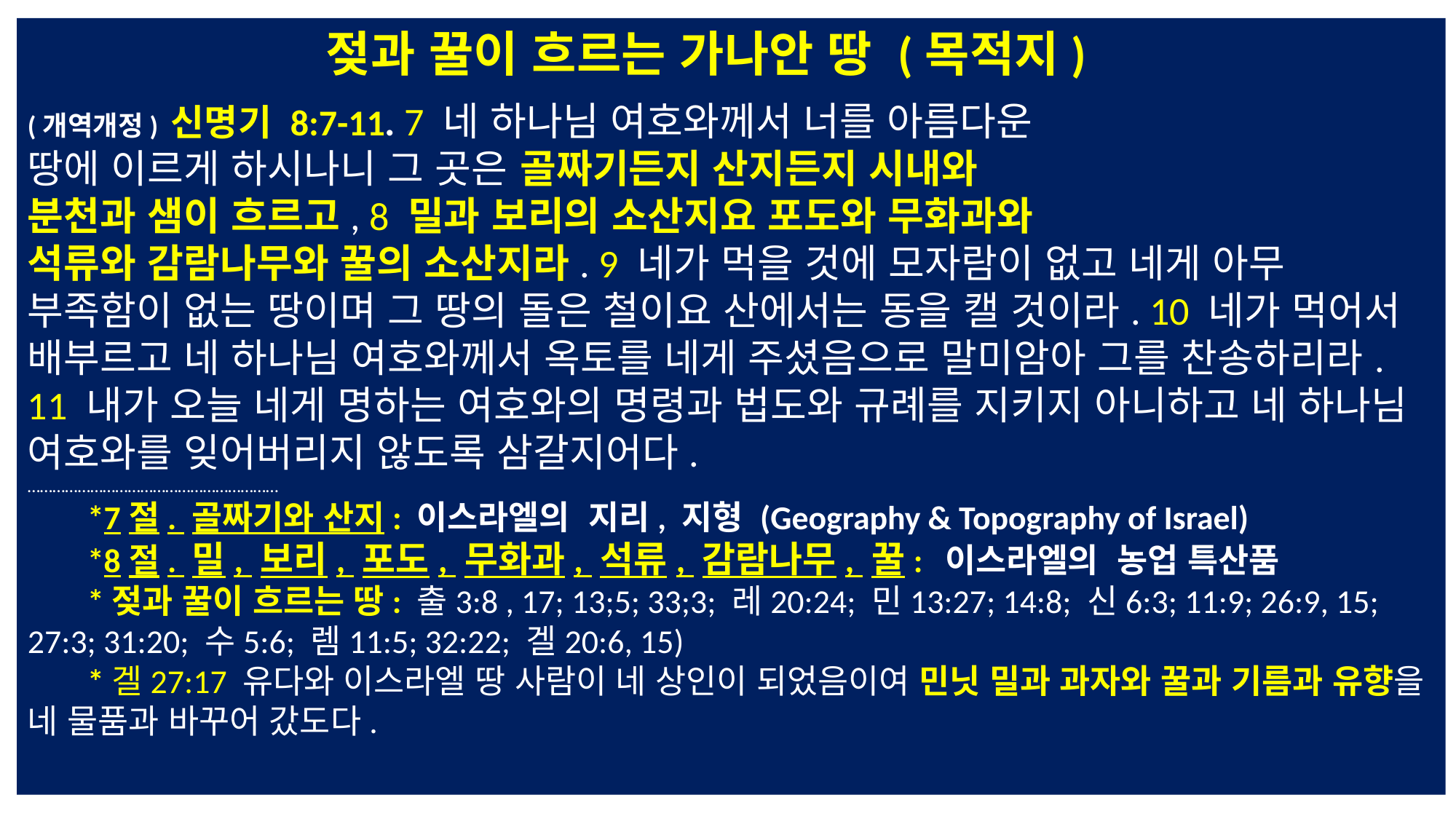

젖과 꿀이 흐르는 가나안 땅 (목적지)

(개역개정) 신명기 8:7-11. 7 네 하나님 여호와께서 너를 아름다운
땅에 이르게 하시나니 그 곳은 골짜기든지 산지든지 시내와
분천과 샘이 흐르고, 8 밀과 보리의 소산지요 포도와 무화과와
석류와 감람나무와 꿀의 소산지라. 9 네가 먹을 것에 모자람이 없고 네게 아무 부족함이 없는 땅이며 그 땅의 돌은 철이요 산에서는 동을 캘 것이라. 10 네가 먹어서 배부르고 네 하나님 여호와께서 옥토를 네게 주셨음으로 말미암아 그를 찬송하리라.  11 내가 오늘 네게 명하는 여호와의 명령과 법도와 규례를 지키지 아니하고 네 하나님 여호와를 잊어버리지 않도록 삼갈지어다.
……………………………………………………
        *7절. 골짜기와 산지: 이스라엘의  지리, 지형 (Geography & Topography of Israel)
        *8절. 밀, 보리, 포도, 무화과, 석류, 감람나무, 꿀:  이스라엘의  농업 특산품
        *젖과 꿀이 흐르는 땅: 출3:8 , 17; 13;5; 33;3; 레20:24; 민13:27; 14:8; 신6:3; 11:9; 26:9, 15; 27:3; 31:20; 수5:6; 렘11:5; 32:22; 겔20:6, 15)
        *겔27:17 유다와 이스라엘 땅 사람이 네 상인이 되었음이여 민닛 밀과 과자와 꿀과 기름과 유향을 네 물품과 바꾸어 갔도다.